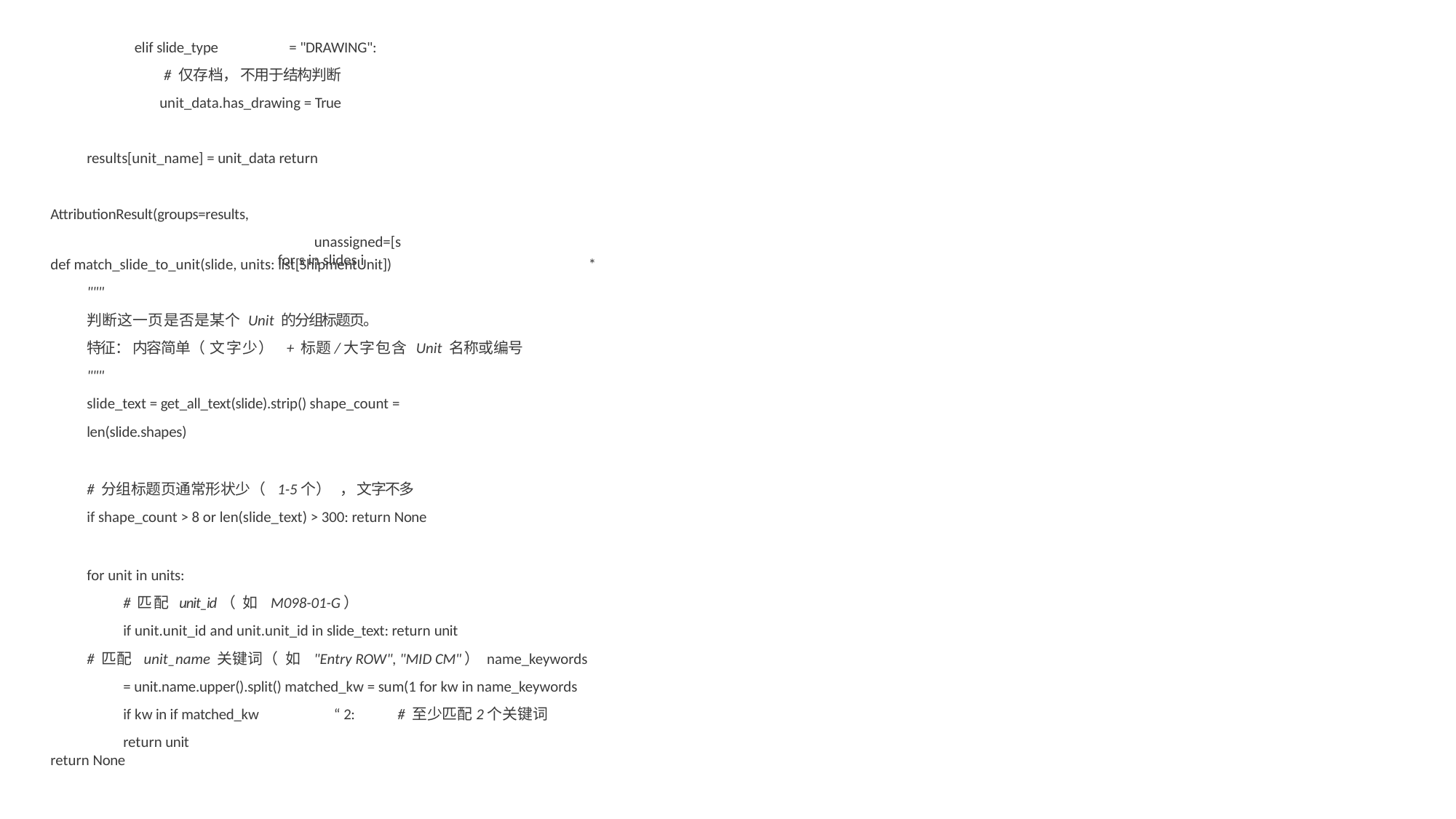

elif slide_type	= "DRAWING":
# 仅存档， 不⽤于结构判断
unit_data.has_drawing = True
results[unit_name] = unit_data return AttributionResult(groups=results,
unassigned=[s for s in slides i
def match_slide_to_unit(slide, units: list[ShipmentUnit])	*
"""
判断这⼀⻚是否是某个 Unit 的分组标题⻚。
特征： 内容简单（ ⽂字少） + 标题/⼤字包含 Unit 名称或编号
"""
slide_text = get_all_text(slide).strip() shape_count = len(slide.shapes)

# 分组标题⻚通常形状少（ 1-5个） ， ⽂字不多
if shape_count > 8 or len(slide_text) > 300: return None

for unit in units:
# 匹配 unit_id（ 如 M098-01-G）
if unit.unit_id and unit.unit_id in slide_text: return unit
# 匹配 unit_name 关键词（ 如 "Entry ROW", "MID CM"） name_keywords = unit.name.upper().split() matched_kw = sum(1 for kw in name_keywords if kw in if matched_kw	“ 2:	# ⾄少匹配2个关键词
return unit
return None